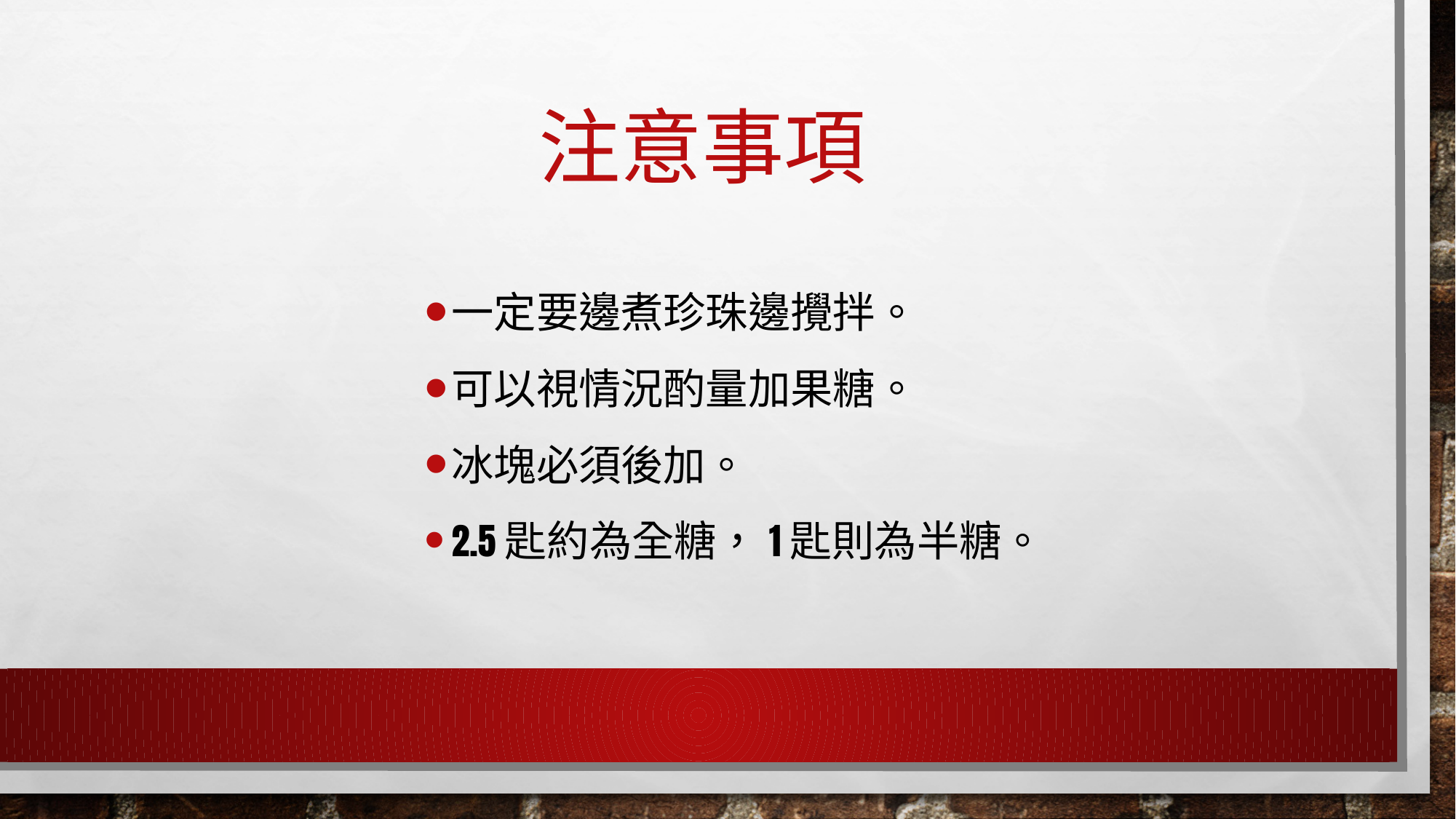

# 注意事項
一定要邊煮珍珠邊攪拌。
可以視情況酌量加果糖。
冰塊必須後加。
2.5匙約為全糖，1匙則為半糖。